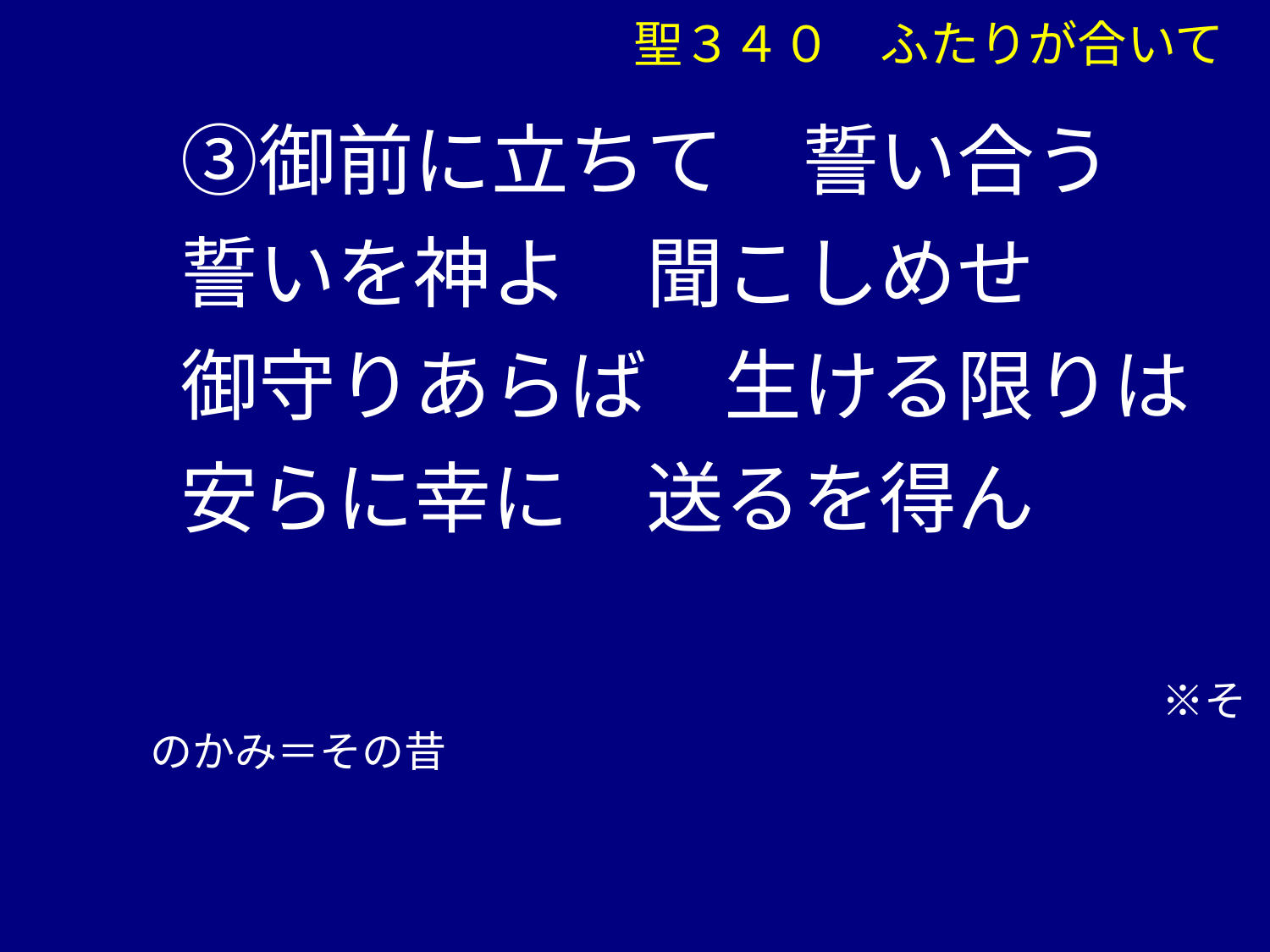

③御前に立ちて　誓い合う
　誓いを神よ　聞こしめせ
　御守りあらば　生ける限りは
　安らに幸に　送るを得ん

　　　　　　　　　　　　　　　　　　　　　　　　　※そのかみ＝その昔

聖３４０　ふたりが合いて